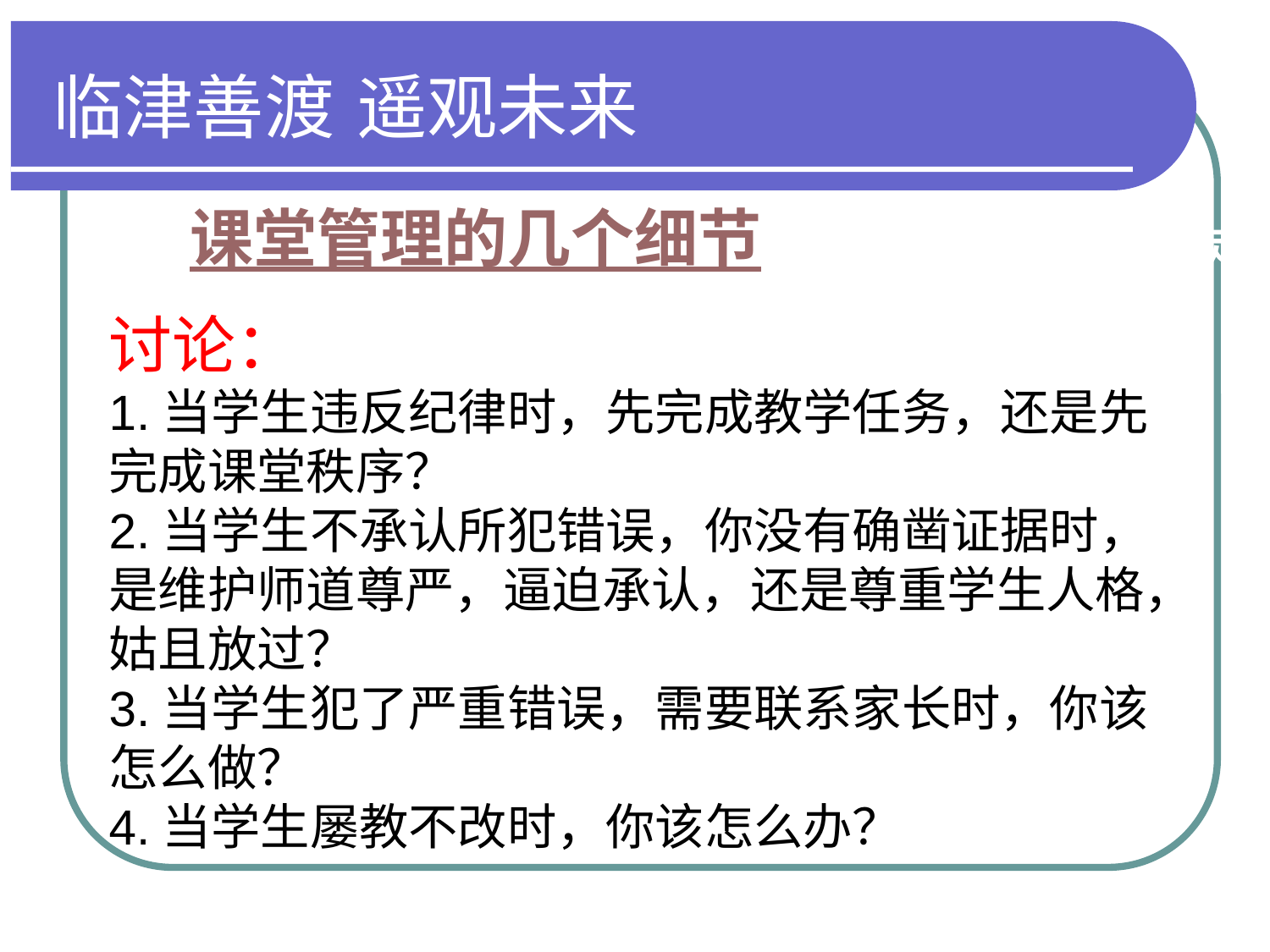

父课堂管理的几个细节长营（第一讲）走进初中生世界
讨论：
1.当学生违反纪律时，先完成教学任务，还是先完成课堂秩序？
2.当学生不承认所犯错误，你没有确凿证据时，是维护师道尊严，逼迫承认，还是尊重学生人格，姑且放过？
3.当学生犯了严重错误，需要联系家长时，你该怎么做？
4.当学生屡教不改时，你该怎么办？